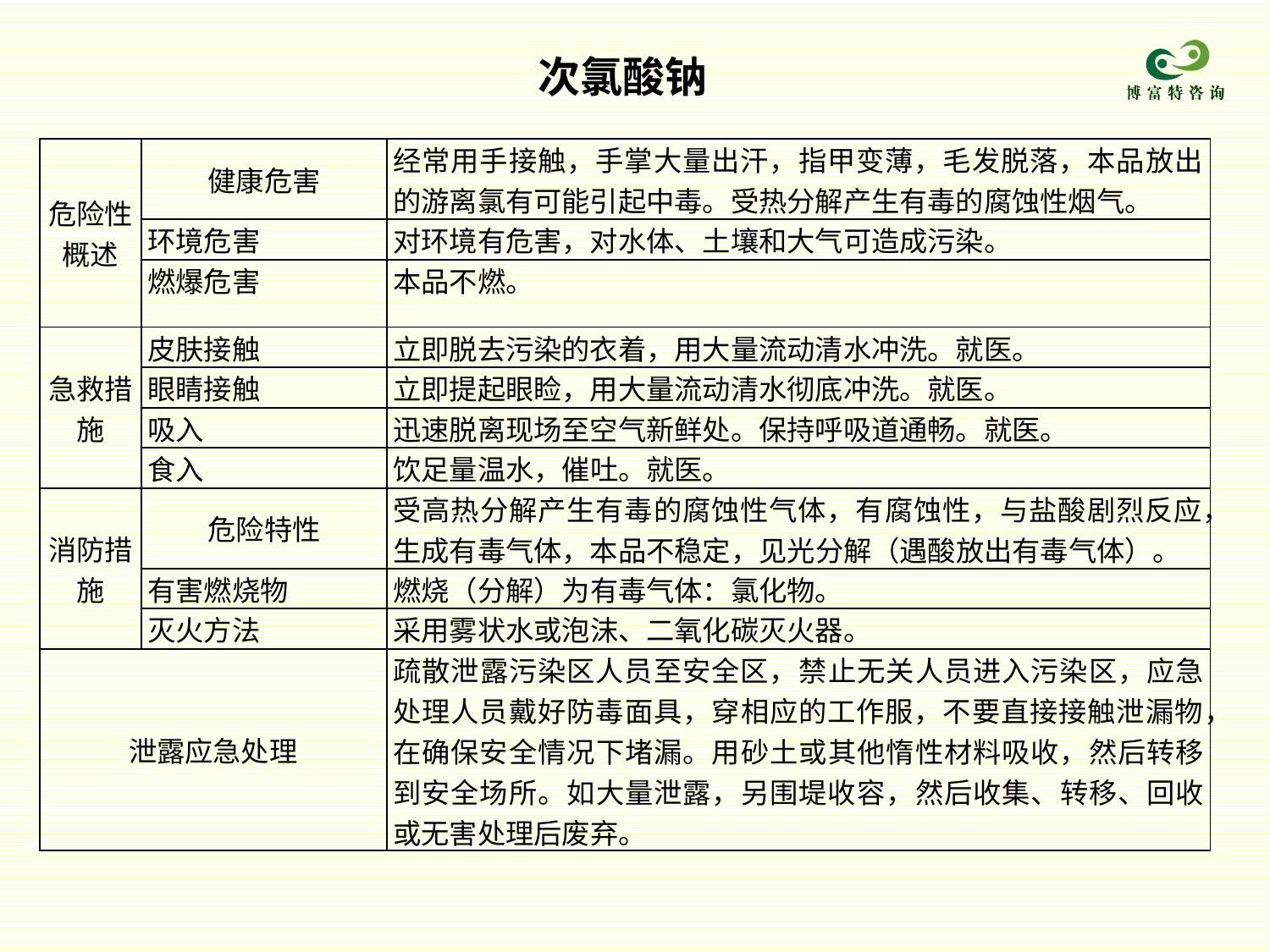

次氯酸钠
| 危险性概述 | 健康危害 | 经常用手接触，手掌大量出汗，指甲变薄，毛发脱落，本品放出的游离氯有可能引起中毒。受热分解产生有毒的腐蚀性烟气。 |
| --- | --- | --- |
|  | 环境危害 | 对环境有危害，对水体、土壤和大气可造成污染。 |
|  | 燃爆危害 | 本品不燃。 |
| 急救措施 | 皮肤接触 | 立即脱去污染的衣着，用大量流动清水冲洗。就医。 |
|  | 眼睛接触 | 立即提起眼睑，用大量流动清水彻底冲洗。就医。 |
|  | 吸入 | 迅速脱离现场至空气新鲜处。保持呼吸道通畅。就医。 |
|  | 食入 | 饮足量温水，催吐。就医。 |
| 消防措施 | 危险特性 | 受高热分解产生有毒的腐蚀性气体，有腐蚀性，与盐酸剧烈反应，生成有毒气体，本品不稳定，见光分解（遇酸放出有毒气体）。 |
|  | 有害燃烧物 | 燃烧（分解）为有毒气体：氯化物。 |
|  | 灭火方法 | 采用雾状水或泡沫、二氧化碳灭火器。 |
| 泄露应急处理 |  | 疏散泄露污染区人员至安全区，禁止无关人员进入污染区，应急处理人员戴好防毒面具，穿相应的工作服，不要直接接触泄漏物，在确保安全情况下堵漏。用砂土或其他惰性材料吸收，然后转移到安全场所。如大量泄露，另围堤收容，然后收集、转移、回收或无害处理后废弃。 |